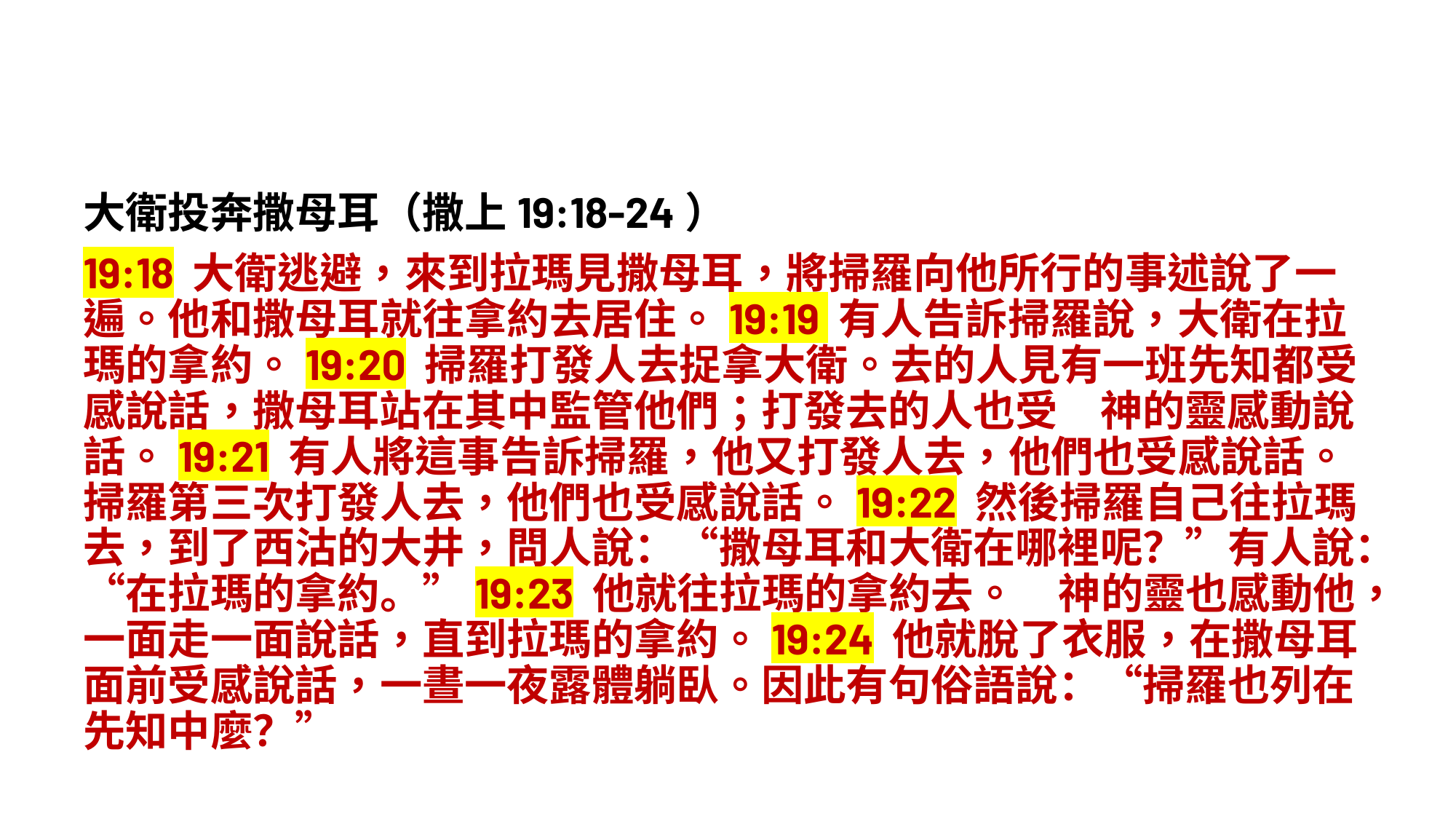

大衛投奔撒母耳（撒上19:18-24）
19:18 大衛逃避，來到拉瑪見撒母耳，將掃羅向他所行的事述說了一遍。他和撒母耳就往拿約去居住。19:19 有人告訴掃羅說，大衛在拉瑪的拿約。19:20 掃羅打發人去捉拿大衛。去的人見有一班先知都受感說話，撒母耳站在其中監管他們；打發去的人也受　神的靈感動說話。19:21 有人將這事告訴掃羅，他又打發人去，他們也受感說話。掃羅第三次打發人去，他們也受感說話。19:22 然後掃羅自己往拉瑪去，到了西沽的大井，問人說：“撒母耳和大衛在哪裡呢？”有人說：“在拉瑪的拿約。”19:23 他就往拉瑪的拿約去。　神的靈也感動他，一面走一面說話，直到拉瑪的拿約。19:24 他就脫了衣服，在撒母耳面前受感說話，一晝一夜露體躺臥。因此有句俗語說：“掃羅也列在先知中麼？”